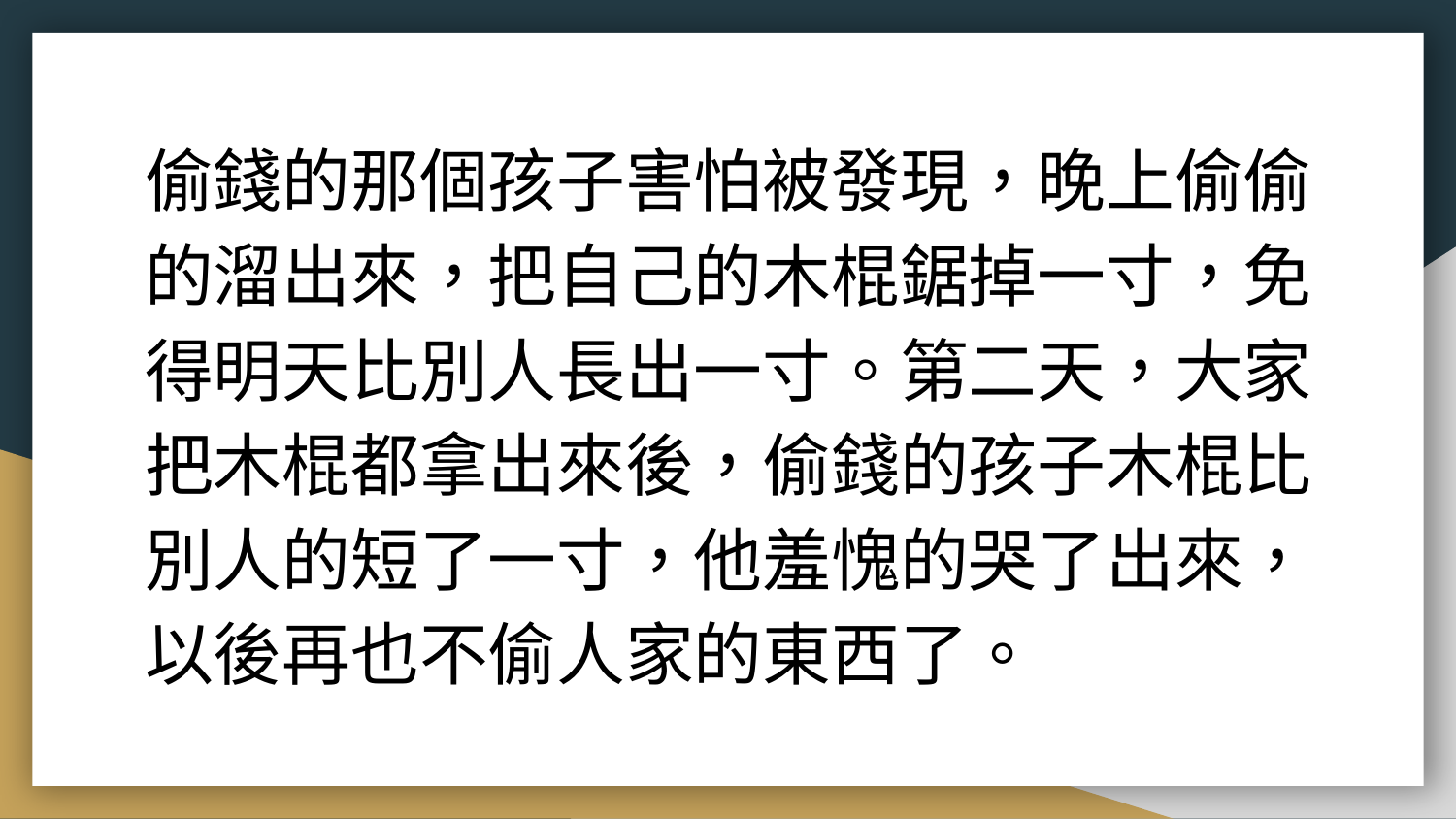

#
偷錢的那個孩子害怕被發現，晚上偷偷的溜出來，把自己的木棍鋸掉一寸，免得明天比別人長出一寸。第二天，大家把木棍都拿出來後，偷錢的孩子木棍比別人的短了一寸，他羞愧的哭了出來，以後再也不偷人家的東西了。